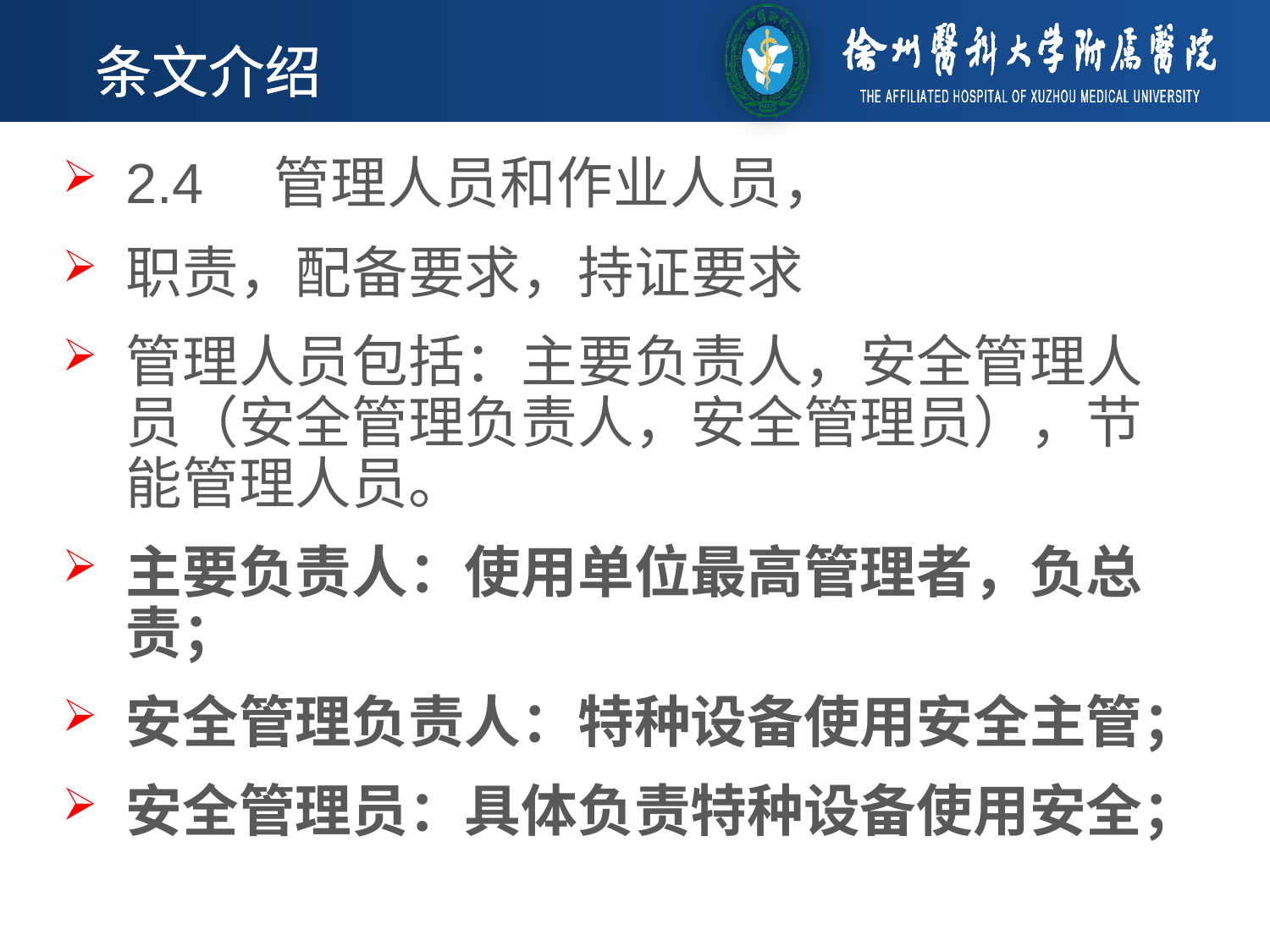

条文介绍

2.4　管理人员和作业人员，
职责，配备要求，持证要求
管理人员包括：主要负责人，安全管理人员（安全管理负责人，安全管理员），节能管理人员。
主要负责人：使用单位最高管理者，负总责；
安全管理负责人：特种设备使用安全主管；
安全管理员：具体负责特种设备使用安全；